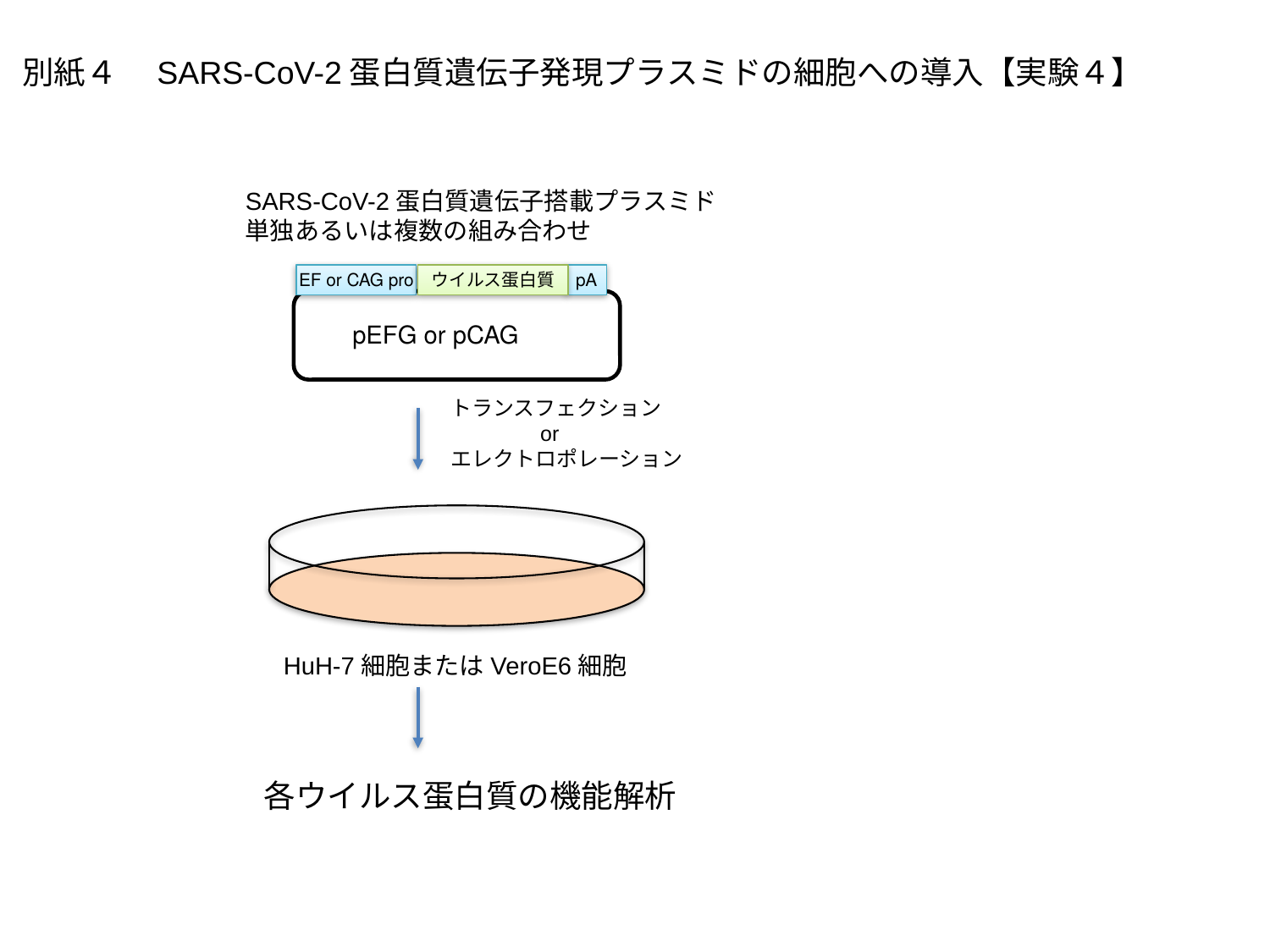

別紙４　SARS-CoV-2蛋白質遺伝子発現プラスミドの細胞への導入【実験４】
SARS-CoV-2蛋白質遺伝子搭載プラスミド
単独あるいは複数の組み合わせ
EF or CAG pro
pA

ウイルス蛋白質
pEFG or pCAG
トランスフェクション
　　　　or
エレクトロポレーション

HuH-7細胞またはVeroE6細胞
各ウイルス蛋白質の機能解析